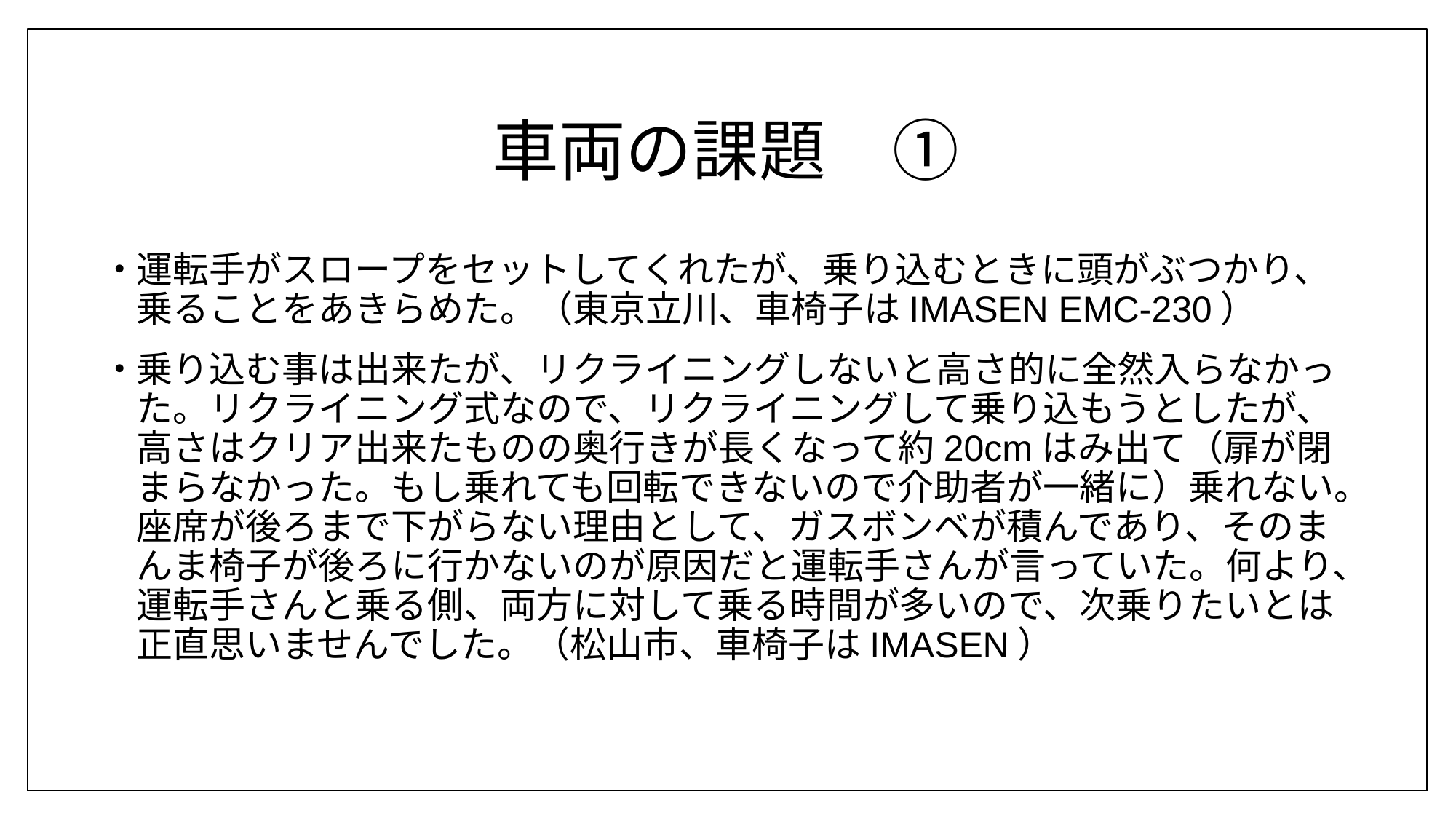

# 車両の課題　①
運転手がスロープをセットしてくれたが、乗り込むときに頭がぶつかり、乗ることをあきらめた。（東京立川、車椅子はIMASEN EMC-230）
乗り込む事は出来たが、リクライニングしないと高さ的に全然入らなかった。リクライニング式なので、リクライニングして乗り込もうとしたが、高さはクリア出来たものの奥行きが長くなって約20cmはみ出て（扉が閉まらなかった。もし乗れても回転できないので介助者が一緒に）乗れない。座席が後ろまで下がらない理由として、ガスボンベが積んであり、そのまんま椅子が後ろに行かないのが原因だと運転手さんが言っていた。何より、運転手さんと乗る側、両方に対して乗る時間が多いので、次乗りたいとは正直思いませんでした。（松山市、車椅子はIMASEN）